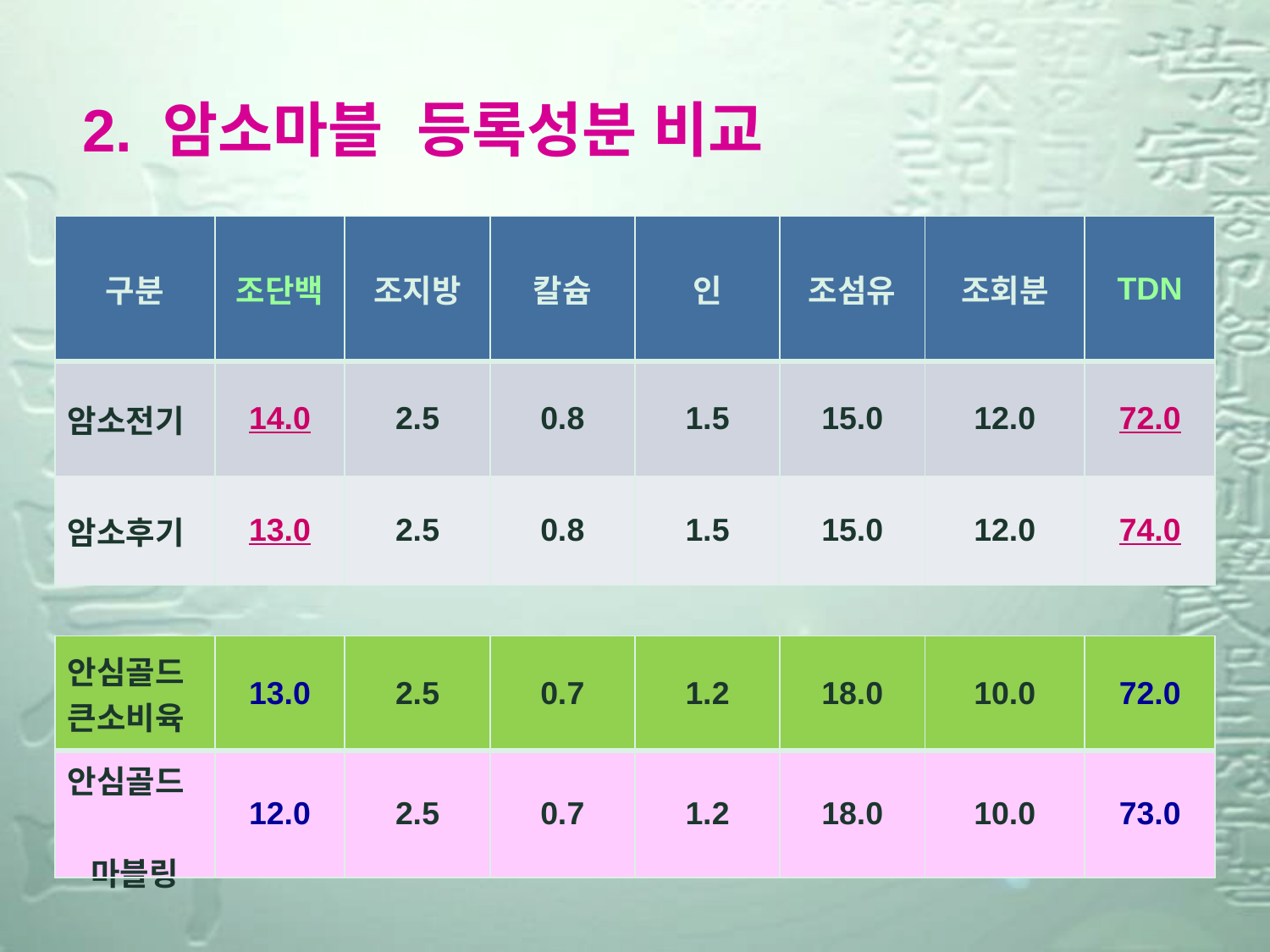

2. 암소마블  등록성분 비교
| 구분 | 조단백 | 조지방 | 칼슘 | 인 | 조섬유 | 조회분 | TDN |
| --- | --- | --- | --- | --- | --- | --- | --- |
| 암소전기 | 14.0 | 2.5 | 0.8 | 1.5 | 15.0 | 12.0 | 72.0 |
| 암소후기 | 13.0 | 2.5 | 0.8 | 1.5 | 15.0 | 12.0 | 74.0 |
| 안심골드큰소비육 | 13.0 | 2.5 | 0.7 | 1.2 | 18.0 | 10.0 | 72.0 |
| --- | --- | --- | --- | --- | --- | --- | --- |
| 안심골드 마블링 | 12.0 | 2.5 | 0.7 | 1.2 | 18.0 | 10.0 | 73.0 |